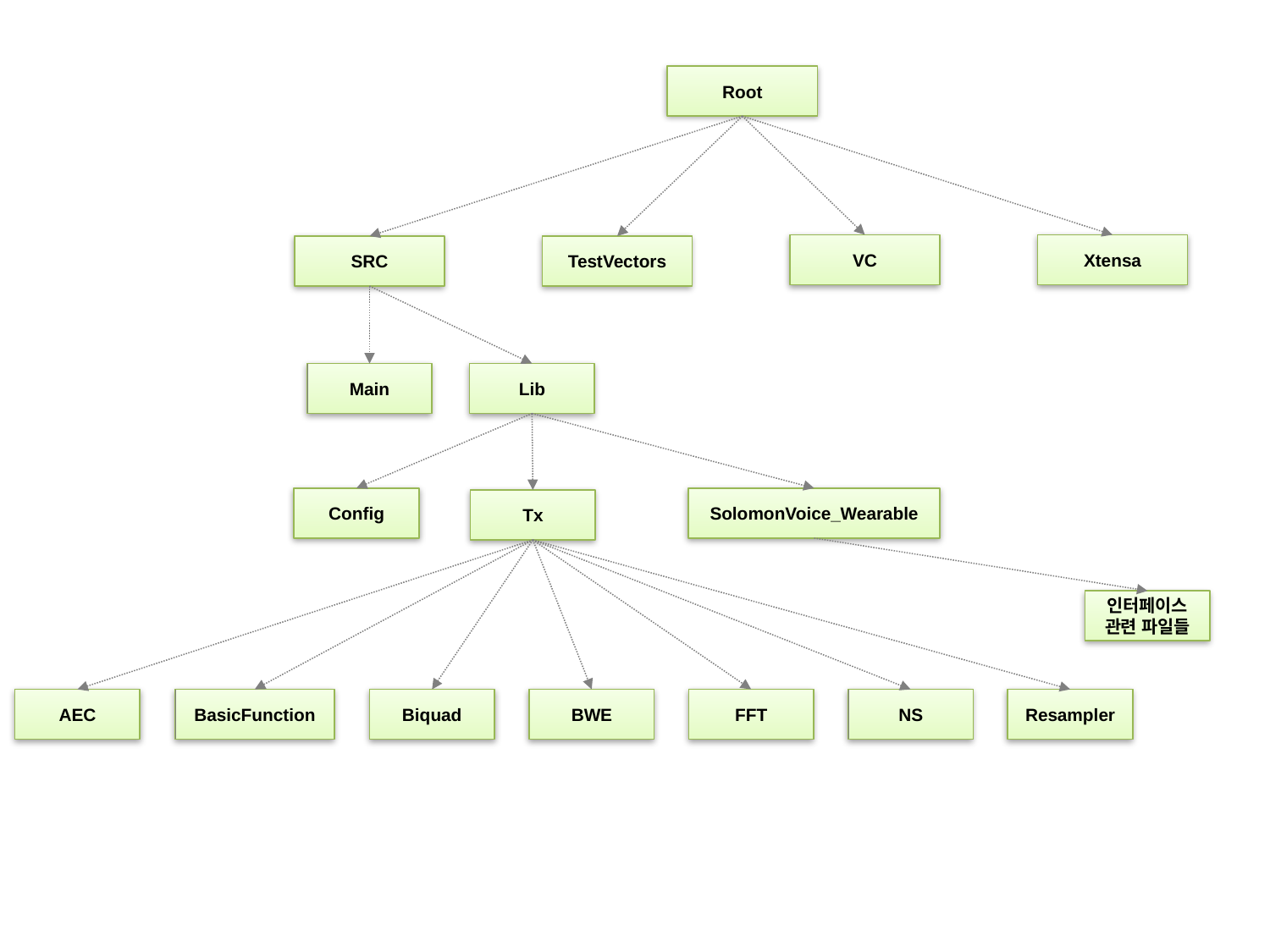

Root
VC
Xtensa
TestVectors
SRC
Main
Lib
Config
SolomonVoice_Wearable
Tx
인터페이스 관련 파일들
AEC
BasicFunction
Biquad
BWE
FFT
NS
Resampler